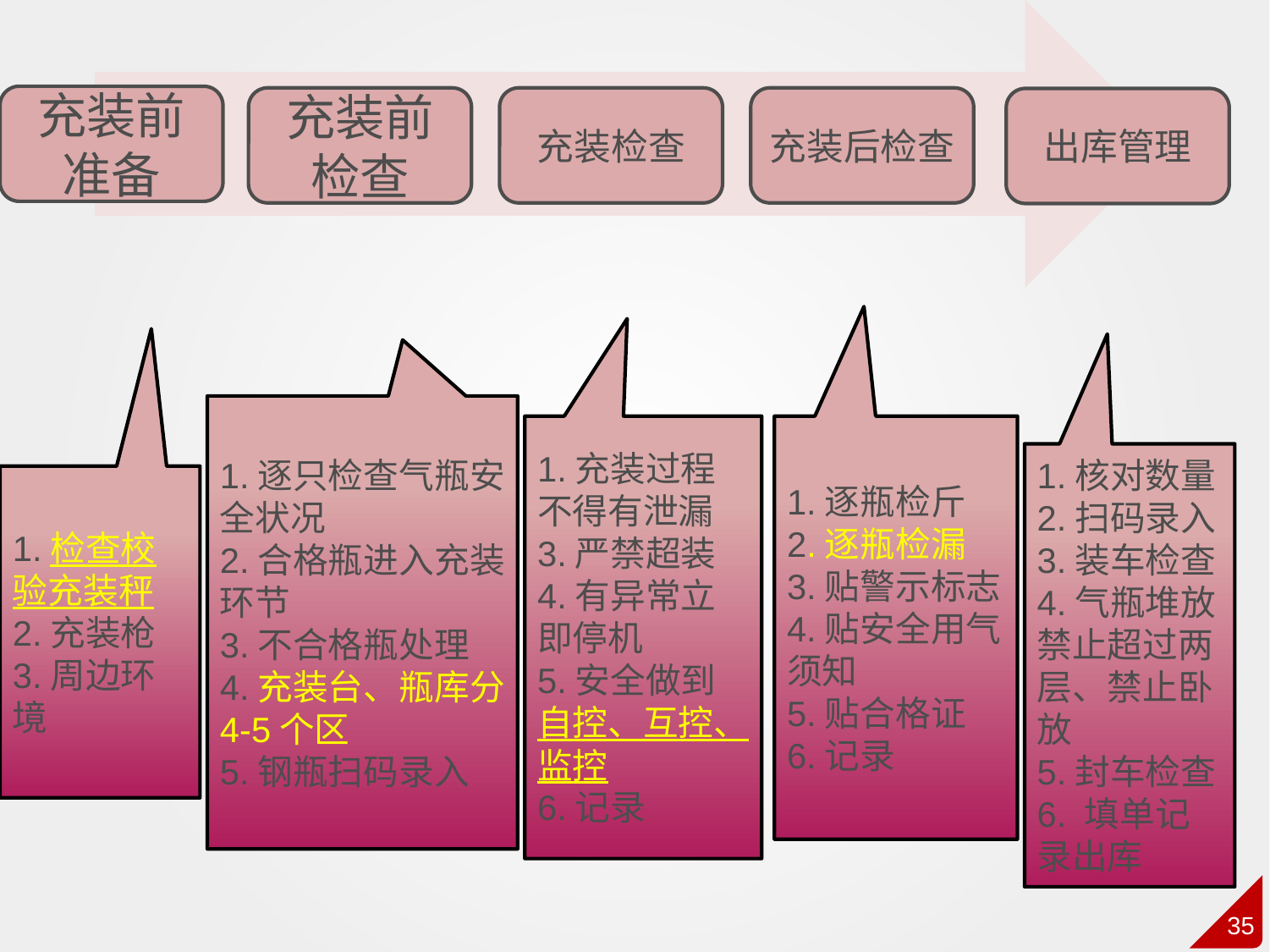

充装前准备
充装前检查
充装检查
充装后检查
出库管理
3.气瓶充装检查项目：

1.逐只检查气瓶安全状况
2.合格瓶进入充装环节
3.不合格瓶处理
4.充装台、瓶库分4-5个区
5.钢瓶扫码录入
1.充装过程不得有泄漏
3.严禁超装
4.有异常立即停机
5.安全做到自控、互控、监控
6.记录
1.逐瓶检斤
2.逐瓶检漏
3.贴警示标志
4.贴安全用气须知
5.贴合格证
6.记录
1.核对数量
2.扫码录入
3.装车检查
4.气瓶堆放禁止超过两层、禁止卧放
5.封车检查
6. 填单记录出库
1.检查校验充装秤
2.充装枪
3.周边环境